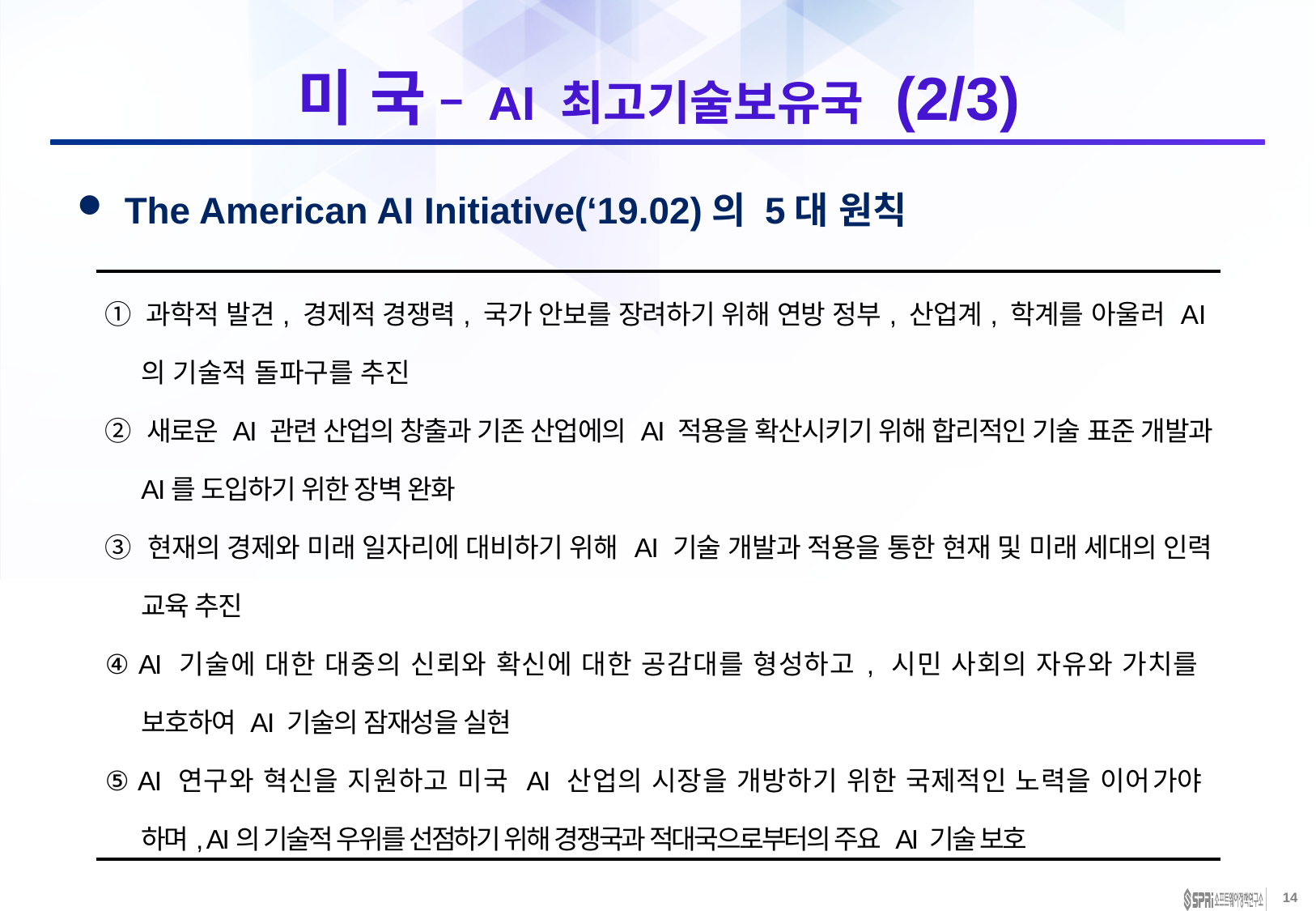

# 미 국 – AI 최고기술보유국 (2/3)
The American AI Initiative(‘19.02)의 5대 원칙

| ① 과학적 발견, 경제적 경쟁력, 국가 안보를 장려하기 위해 연방 정부, 산업계, 학계를 아울러 AI의 기술적 돌파구를 추진 ② 새로운 AI 관련 산업의 창출과 기존 산업에의 AI 적용을 확산시키기 위해 합리적인 기술 표준 개발과 AI를 도입하기 위한 장벽 완화 ③ 현재의 경제와 미래 일자리에 대비하기 위해 AI 기술 개발과 적용을 통한 현재 및 미래 세대의 인력 교육 추진 ④ AI 기술에 대한 대중의 신뢰와 확신에 대한 공감대를 형성하고, 시민 사회의 자유와 가치를 보호하여 AI 기술의 잠재성을 실현 ⑤ AI 연구와 혁신을 지원하고 미국 AI 산업의 시장을 개방하기 위한 국제적인 노력을 이어가야 하며, AI의 기술적 우위를 선점하기 위해 경쟁국과 적대국으로부터의 주요 AI 기술 보호 |
| --- |